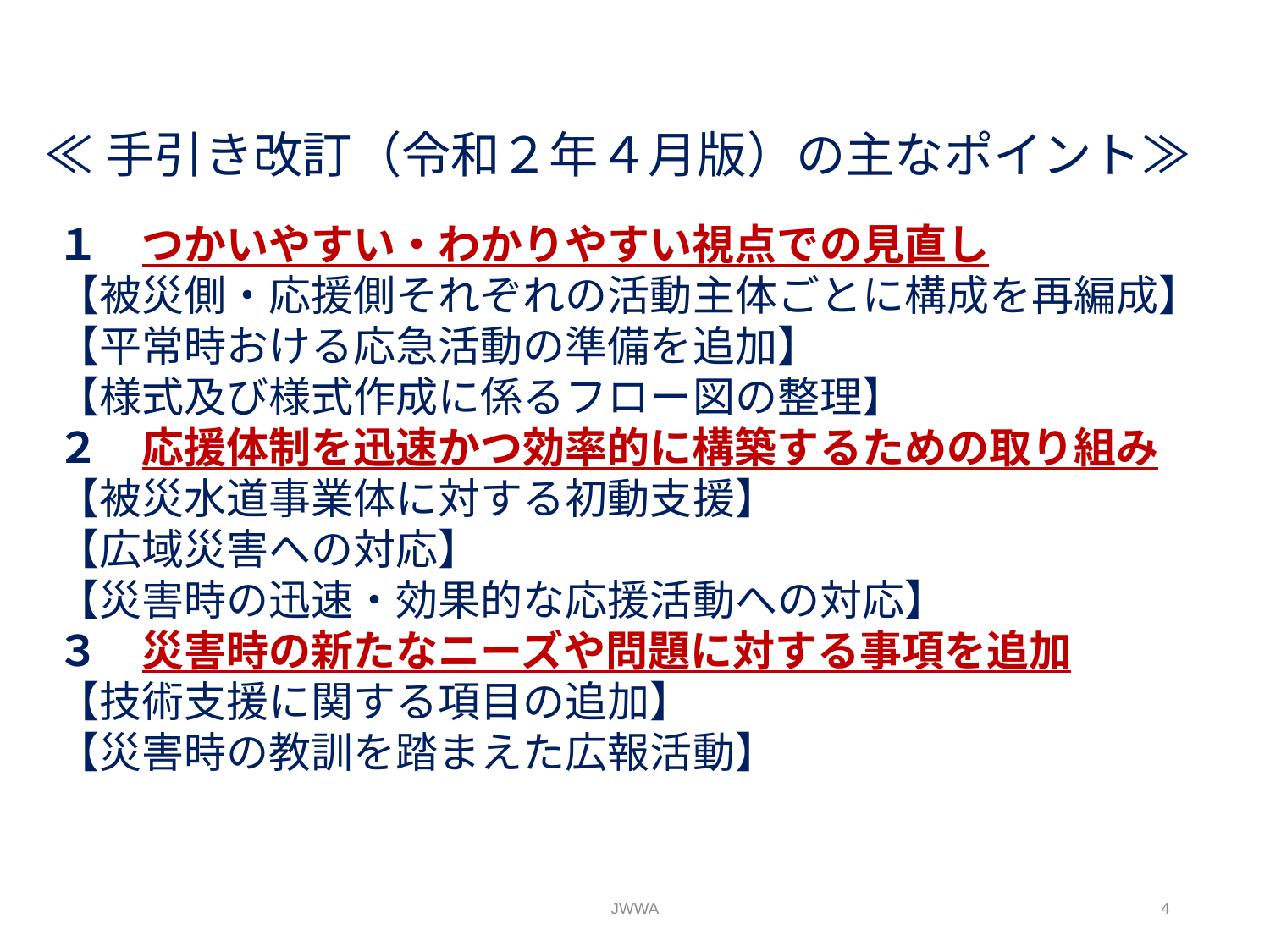

≪手引き改訂（令和２年４月版）の主なポイント≫
１　つかいやすい・わかりやすい視点での見直し
【被災側・応援側それぞれの活動主体ごとに構成を再編成】
【平常時おける応急活動の準備を追加】
【様式及び様式作成に係るフロー図の整理】
２　応援体制を迅速かつ効率的に構築するための取り組み
【被災水道事業体に対する初動支援】
【広域災害への対応】
【災害時の迅速・効果的な応援活動への対応】
３　災害時の新たなニーズや問題に対する事項を追加
【技術支援に関する項目の追加】
【災害時の教訓を踏まえた広報活動】

JWWA
4